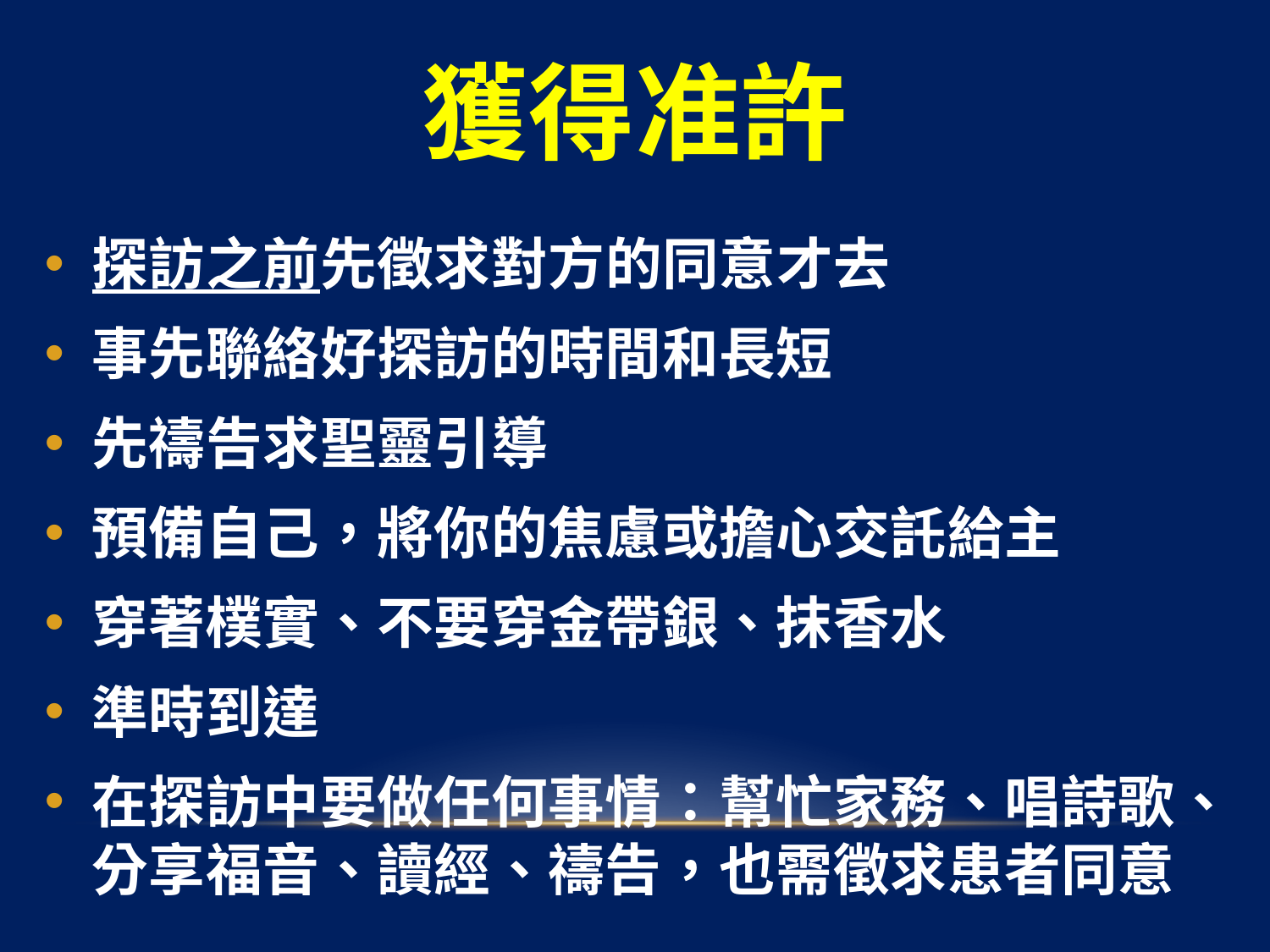

# 獲得准許
探訪之前先徵求對方的同意才去
事先聯絡好探訪的時間和長短
先禱告求聖靈引導
預備自己，將你的焦慮或擔心交託給主
穿著樸實、不要穿金帶銀、抹香水
準時到達
在探訪中要做任何事情：幫忙家務、唱詩歌、分享福音、讀經、禱告，也需徵求患者同意